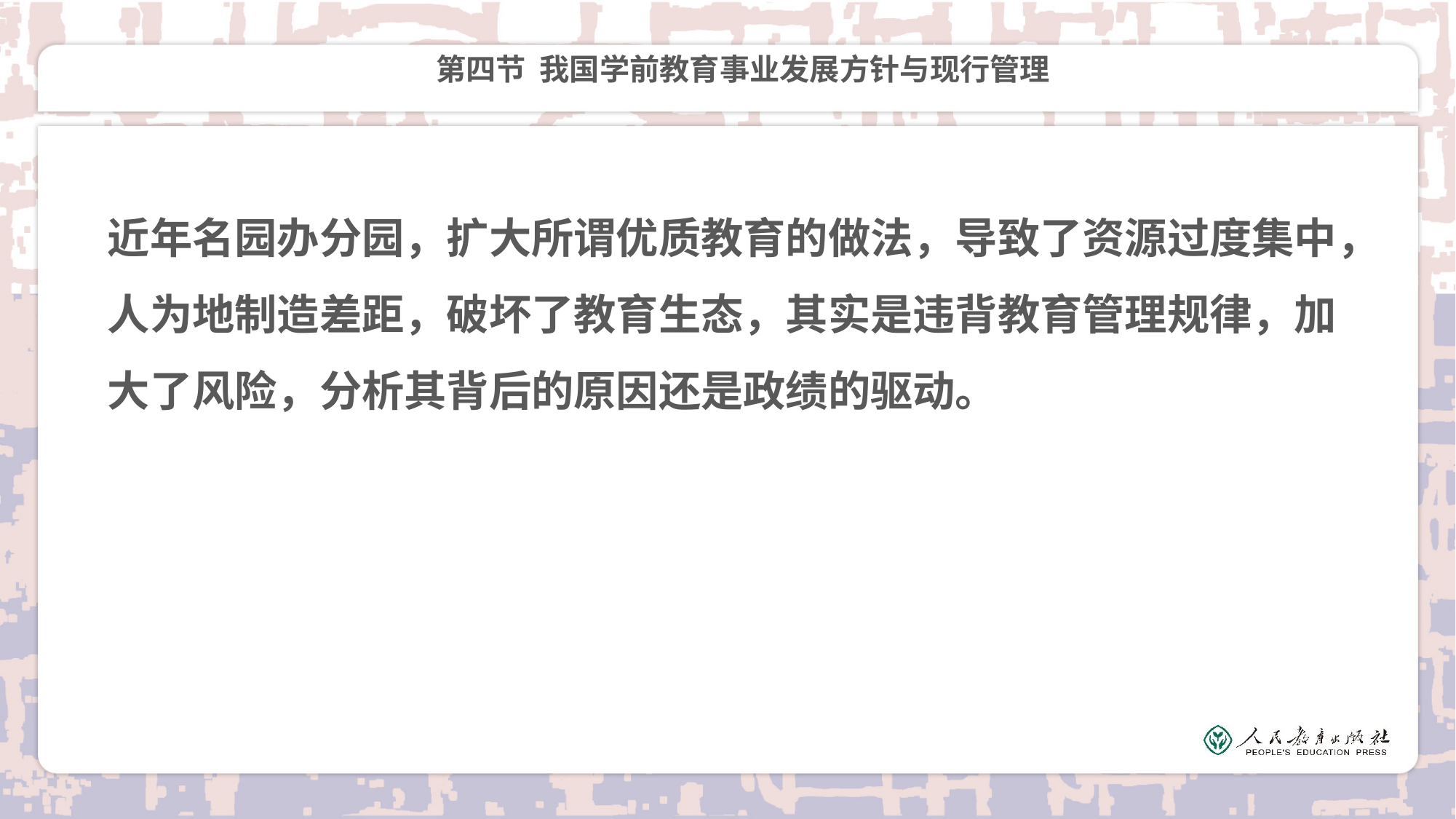

# 第四节  我国学前教育事业发展方针与现行管理
近年名园办分园，扩大所谓优质教育的做法，导致了资源过度集中，人为地制造差距，破坏了教育生态，其实是违背教育管理规律，加大了风险，分析其背后的原因还是政绩的驱动。